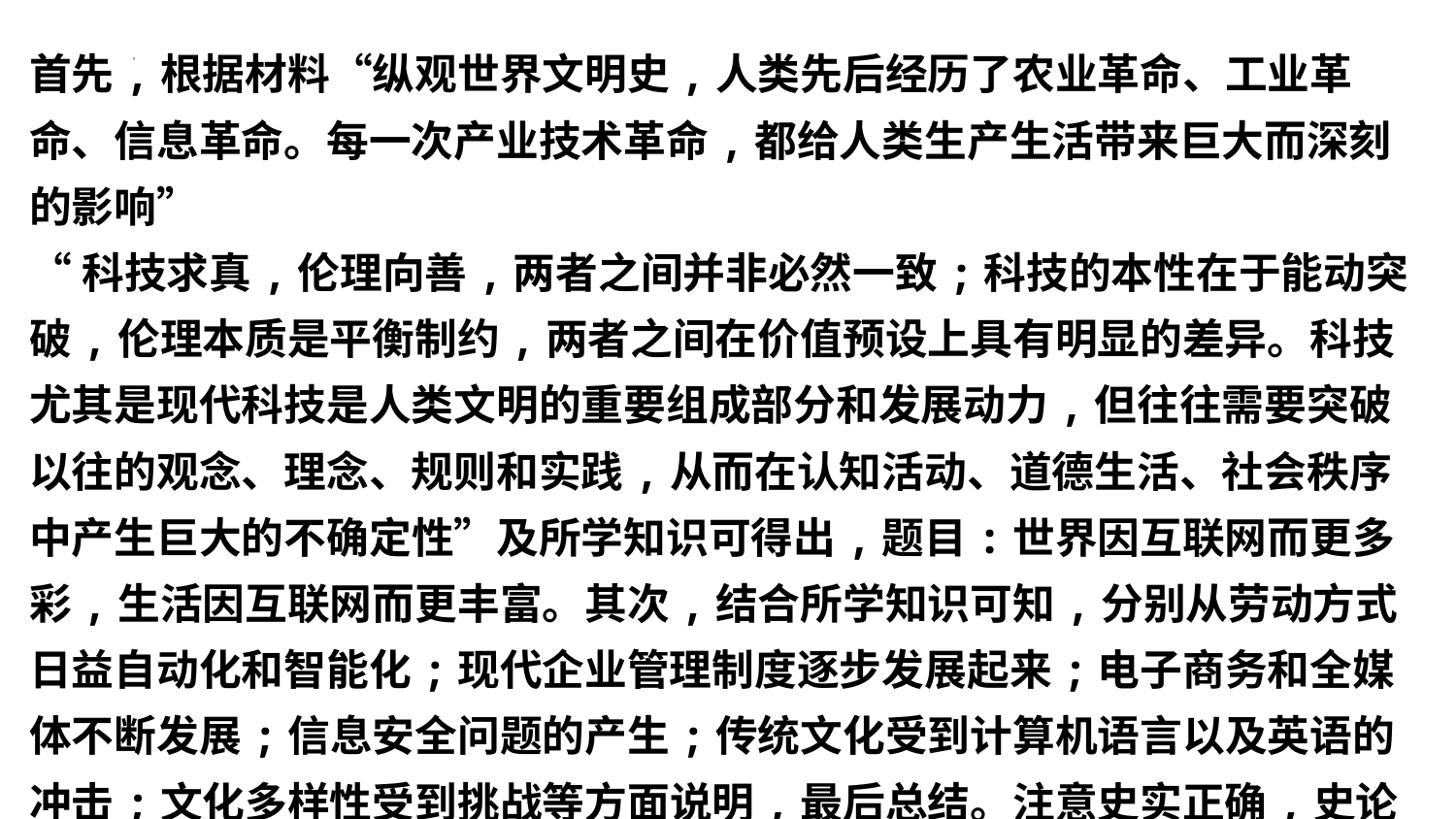

首先,根据材料“纵观世界文明史,人类先后经历了农业革命、工业革命、信息革命。每一次产业技术革命,都给人类生产生活带来巨大而深刻的影响”
“科技求真,伦理向善,两者之间并非必然一致;科技的本性在于能动突破,伦理本质是平衡制约,两者之间在价值预设上具有明显的差异。科技尤其是现代科技是人类文明的重要组成部分和发展动力,但往往需要突破以往的观念、理念、规则和实践,从而在认知活动、道德生活、社会秩序中产生巨大的不确定性”及所学知识可得出,题目:世界因互联网而更多彩,生活因互联网而更丰富。其次,结合所学知识可知,分别从劳动方式日益自动化和智能化;现代企业管理制度逐步发展起来;电子商务和全媒体不断发展;信息安全问题的产生;传统文化受到计算机语言以及英语的冲击;文化多样性受到挑战等方面说明,最后总结。注意史实正确,史论结合,逻辑清晰。